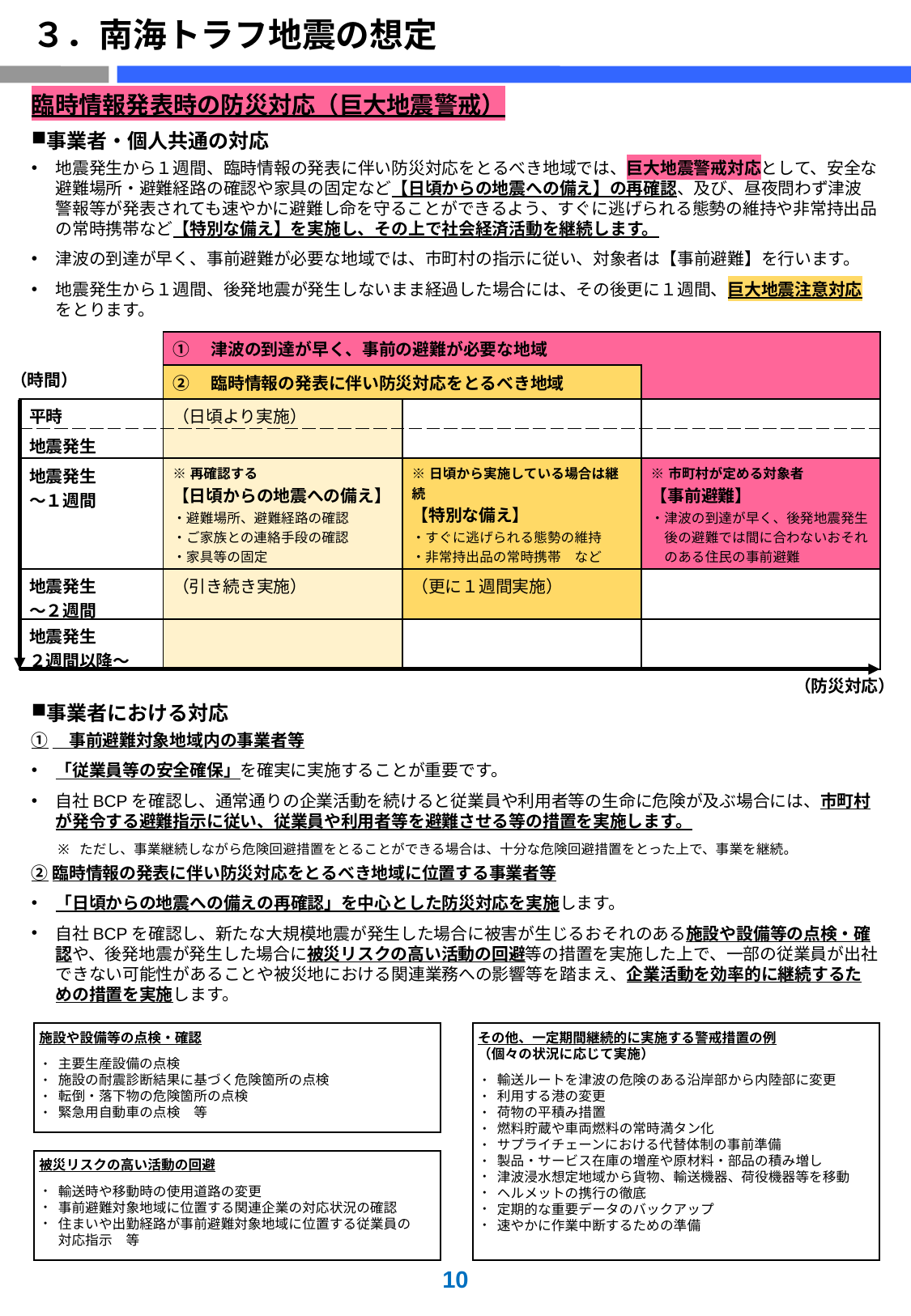

# ３．南海トラフ地震の想定
臨時情報発表時の防災対応（巨大地震警戒）
事業者・個人共通の対応
地震発生から１週間、臨時情報の発表に伴い防災対応をとるべき地域では、巨大地震警戒対応として、安全な避難場所・避難経路の確認や家具の固定など【日頃からの地震への備え】の再確認、及び、昼夜問わず津波警報等が発表されても速やかに避難し命を守ることができるよう、すぐに逃げられる態勢の維持や非常持出品の常時携帯など【特別な備え】を実施し、その上で社会経済活動を継続します。
津波の到達が早く、事前避難が必要な地域では、市町村の指示に従い、対象者は【事前避難】を行います。
地震発生から１週間、後発地震が発生しないまま経過した場合には、その後更に１週間、巨大地震注意対応をとります。
|  | ①　津波の到達が早く、事前の避難が必要な地域 |  |  |
| --- | --- | --- | --- |
|  | ②　臨時情報の発表に伴い防災対応をとるべき地域 |  |  |
| 平時 | （日頃より実施） |  |  |
| 地震発生 |  |  |  |
| 地震発生 ～１週間 | ※再確認する 【日頃からの地震への備え】 ・避難場所、避難経路の確認 ・ご家族との連絡手段の確認 ・家具等の固定 ・非常食などの備蓄の確認　など | ※日頃から実施している場合は継続 【特別な備え】 ・すぐに逃げられる態勢の維持 ・非常持出品の常時携帯　など | ※市町村が定める対象者 【事前避難】 ・津波の到達が早く、後発地震発生 　後の避難では間に合わないおそれ 　のある住民の事前避難 |
| 地震発生 ～２週間 | （引き続き実施） | （更に１週間実施） |  |
| 地震発生 ２週間以降～ |  |  |  |
（時間）
（防災対応）
事業者における対応
①　事前避難対象地域内の事業者等
「従業員等の安全確保」を確実に実施することが重要です。
自社BCPを確認し、通常通りの企業活動を続けると従業員や利用者等の生命に危険が及ぶ場合には、市町村が発令する避難指示に従い、従業員や利用者等を避難させる等の措置を実施します。
ただし、事業継続しながら危険回避措置をとることができる場合は、十分な危険回避措置をとった上で、事業を継続。
②臨時情報の発表に伴い防災対応をとるべき地域に位置する事業者等
「日頃からの地震への備えの再確認」を中心とした防災対応を実施します。
自社BCPを確認し、新たな大規模地震が発生した場合に被害が生じるおそれのある施設や設備等の点検・確認や、後発地震が発生した場合に被災リスクの高い活動の回避等の措置を実施した上で、一部の従業員が出社できない可能性があることや被災地における関連業務への影響等を踏まえ、企業活動を効率的に継続するための措置を実施します。
施設や設備等の点検・確認
主要生産設備の点検
施設の耐震診断結果に基づく危険箇所の点検
転倒・落下物の危険箇所の点検
緊急用自動車の点検　等
その他、一定期間継続的に実施する警戒措置の例
（個々の状況に応じて実施）
輸送ルートを津波の危険のある沿岸部から内陸部に変更
利用する港の変更
荷物の平積み措置
燃料貯蔵や車両燃料の常時満タン化
サプライチェーンにおける代替体制の事前準備
製品・サービス在庫の増産や原材料・部品の積み増し
津波浸水想定地域から貨物、輸送機器、荷役機器等を移動
ヘルメットの携行の徹底
定期的な重要データのバックアップ
速やかに作業中断するための準備
被災リスクの高い活動の回避
輸送時や移動時の使用道路の変更
事前避難対象地域に位置する関連企業の対応状況の確認
住まいや出勤経路が事前避難対象地域に位置する従業員の
対応指示　等
10